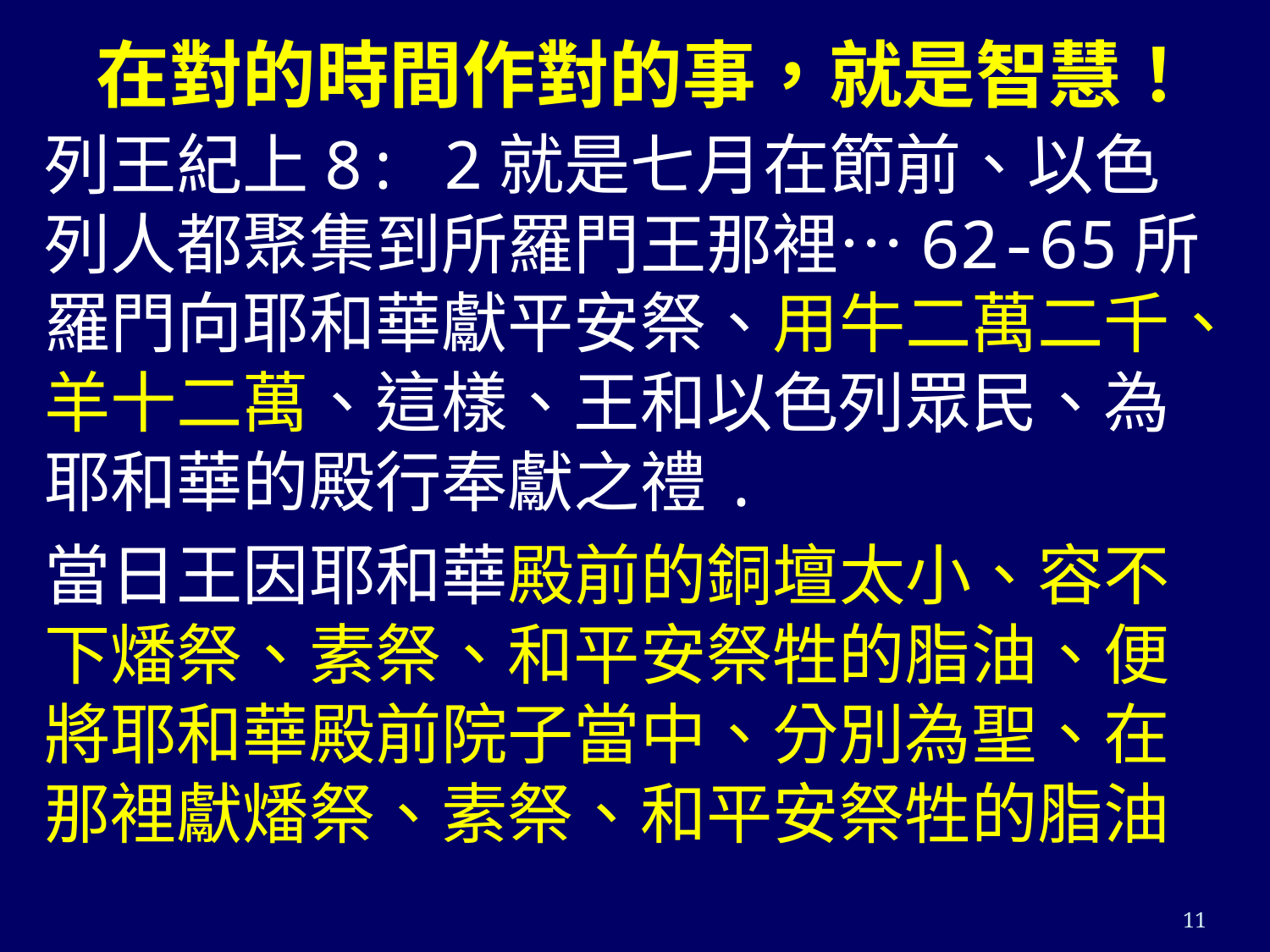

# 在對的時間作對的事，就是智慧！
列王紀上8: 2就是七月在節前、以色列人都聚集到所羅門王那裡…62-65所羅門向耶和華獻平安祭、用牛二萬二千、羊十二萬、這樣、王和以色列眾民、為耶和華的殿行奉獻之禮.
當日王因耶和華殿前的銅壇太小、容不下燔祭、素祭、和平安祭牲的脂油、便將耶和華殿前院子當中、分別為聖、在那裡獻燔祭、素祭、和平安祭牲的脂油
11